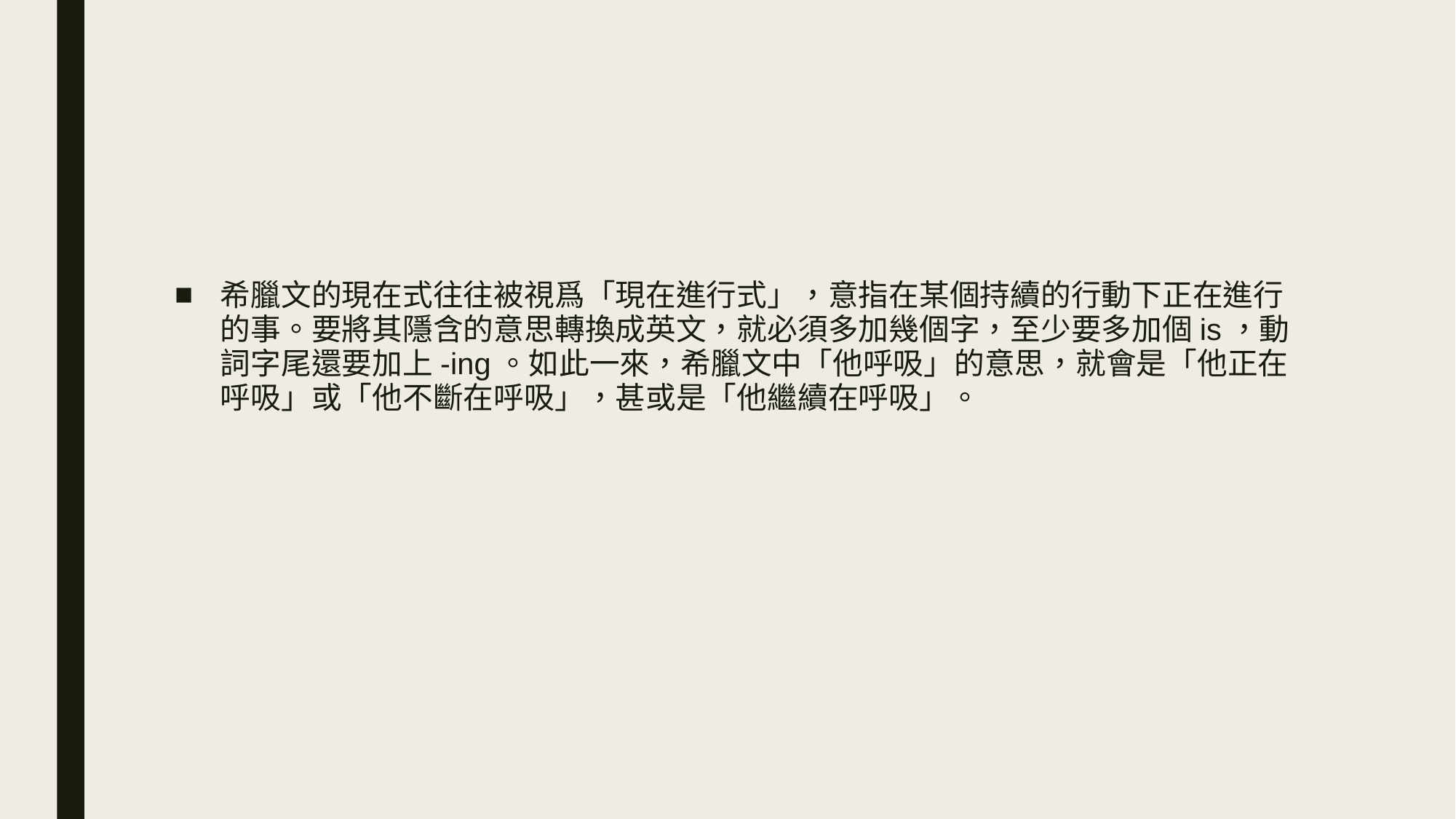

#
希臘文的現在式往往被視爲「現在進行式」，意指在某個持續的行動下正在進行的事。要將其隱含的意思轉換成英文，就必須多加幾個字，至少要多加個is，動詞字尾還要加上-ing。如此一來，希臘文中「他呼吸」的意思，就會是「他正在呼吸」或「他不斷在呼吸」，甚或是「他繼續在呼吸」。